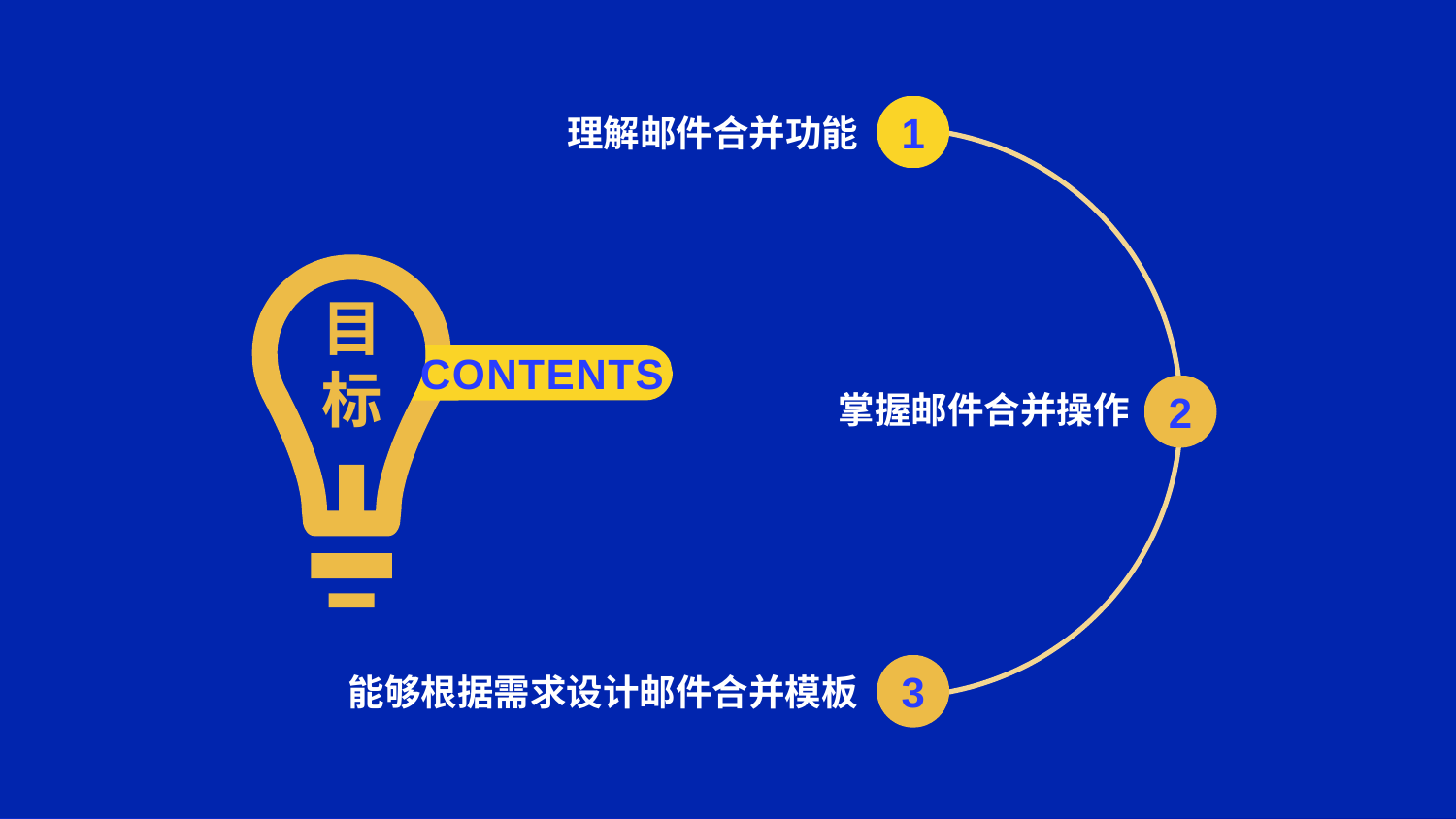

理解邮件合并功能
1

目
标
掌握邮件合并操作
CONTENTS
2
能够根据需求设计邮件合并模板
3